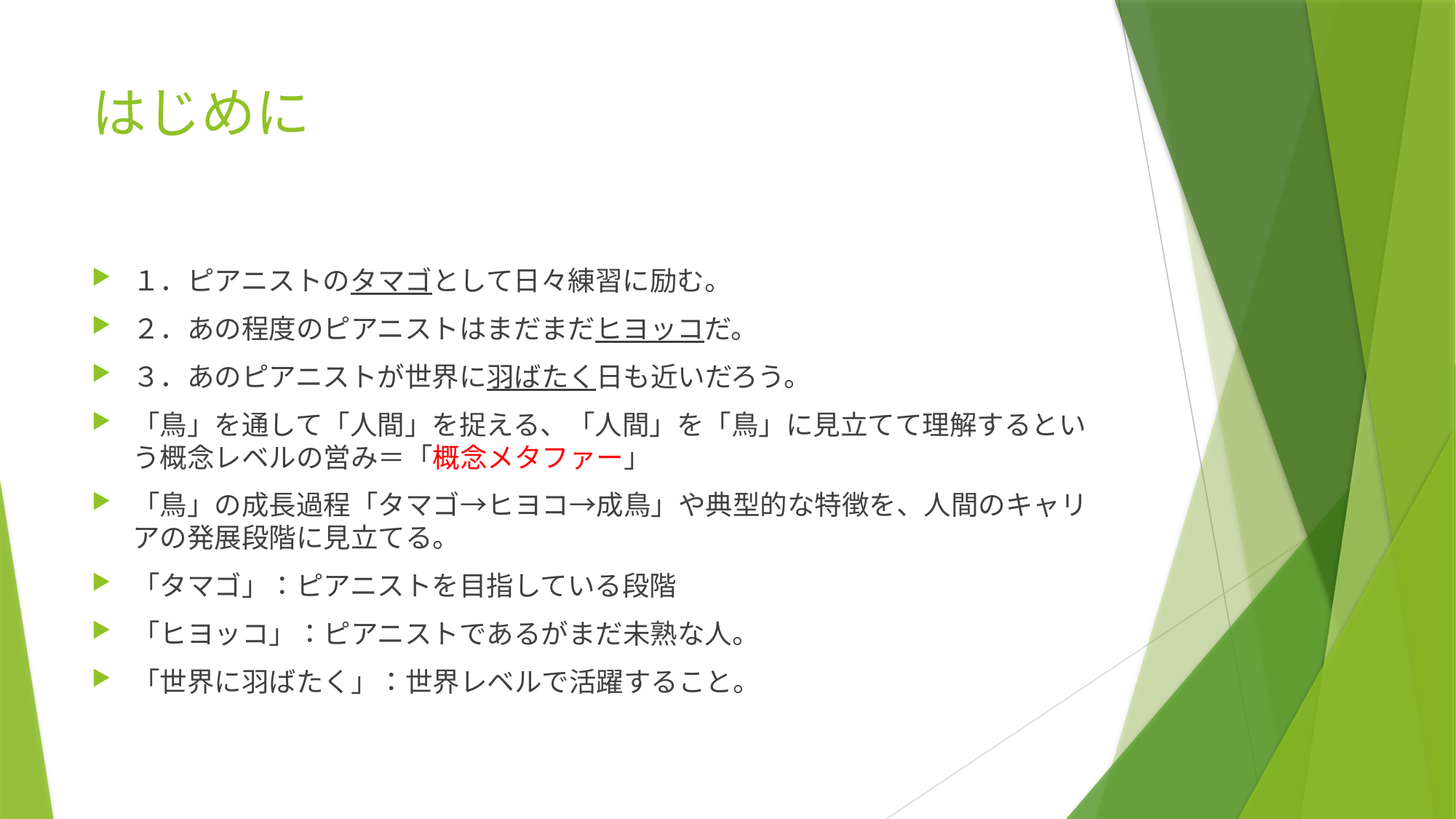

# はじめに
１．ピアニストのタマゴとして日々練習に励む。
２．あの程度のピアニストはまだまだヒヨッコだ。
３．あのピアニストが世界に羽ばたく日も近いだろう。
「鳥」を通して「人間」を捉える、「人間」を「鳥」に見立てて理解するという概念レベルの営み＝「概念メタファー」
「鳥」の成長過程「タマゴ→ヒヨコ→成鳥」や典型的な特徴を、人間のキャリアの発展段階に見立てる。
「タマゴ」：ピアニストを目指している段階
「ヒヨッコ」：ピアニストであるがまだ未熟な人。
「世界に羽ばたく」：世界レベルで活躍すること。